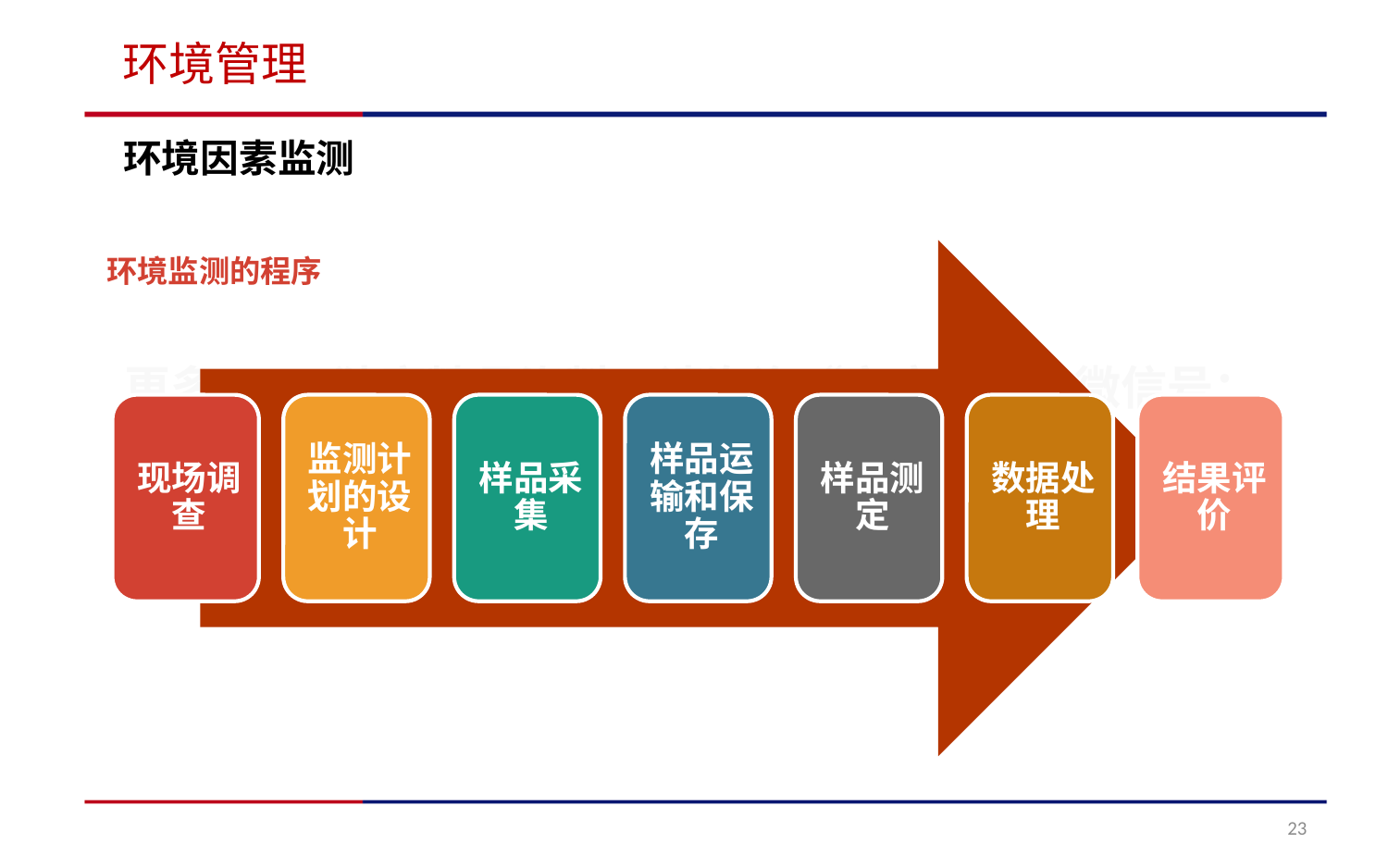

环境管理
环境因素监测
环境监测的程序
现场调查
监测计划的设计
样品采集
样品运输和保存
样品测定
数据处理
结果评价